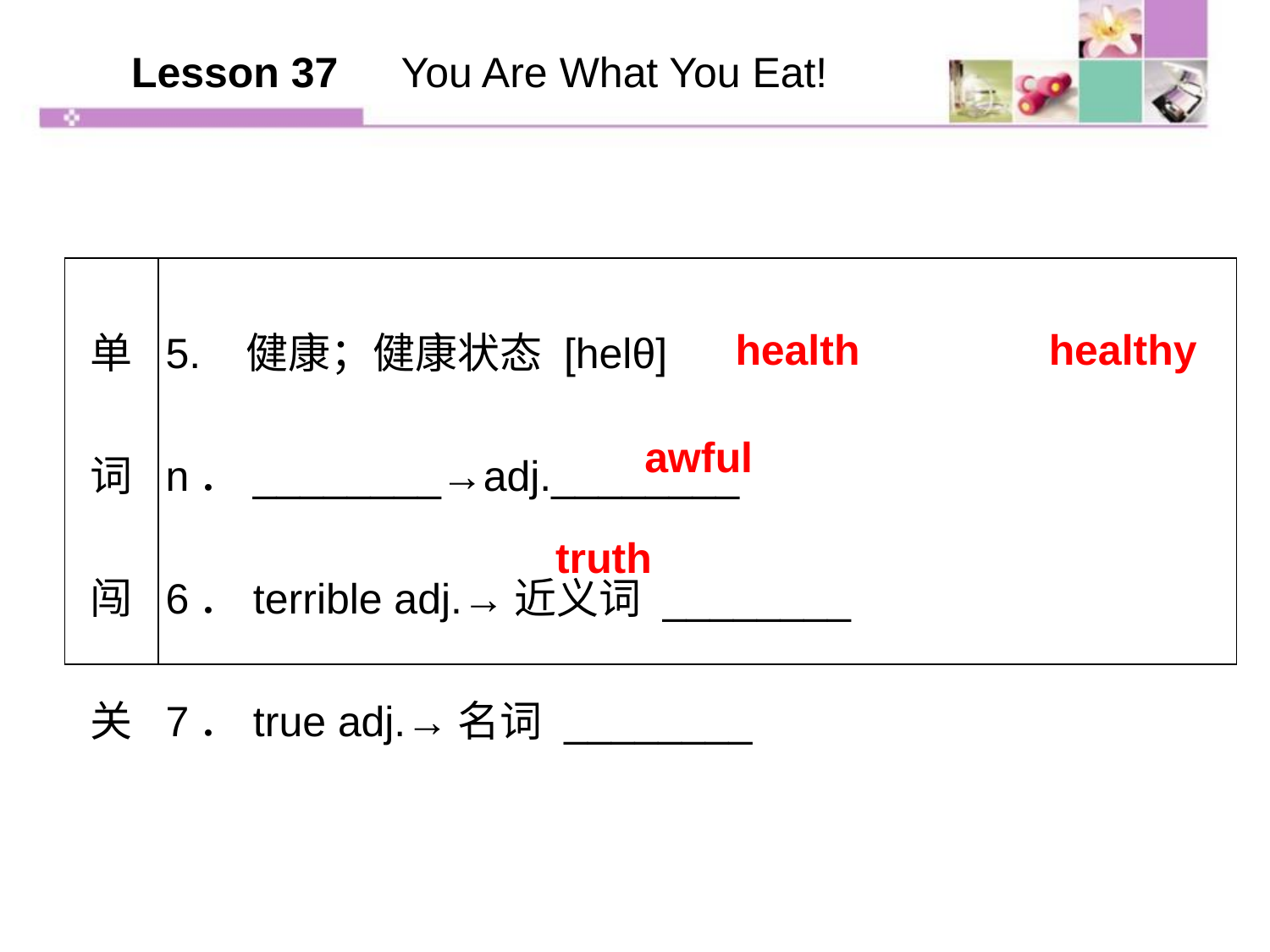

Lesson 37　You Are What You Eat!
| 单词闯关 | 5. 健康；健康状态 [helθ] n．\_\_\_\_\_\_\_\_→adj.\_\_\_\_\_\_\_\_ 6．terrible adj.→近义词 \_\_\_\_\_\_\_\_ 7．true adj.→名词 \_\_\_\_\_\_\_\_ |
| --- | --- |
health                healthy
awful
truth